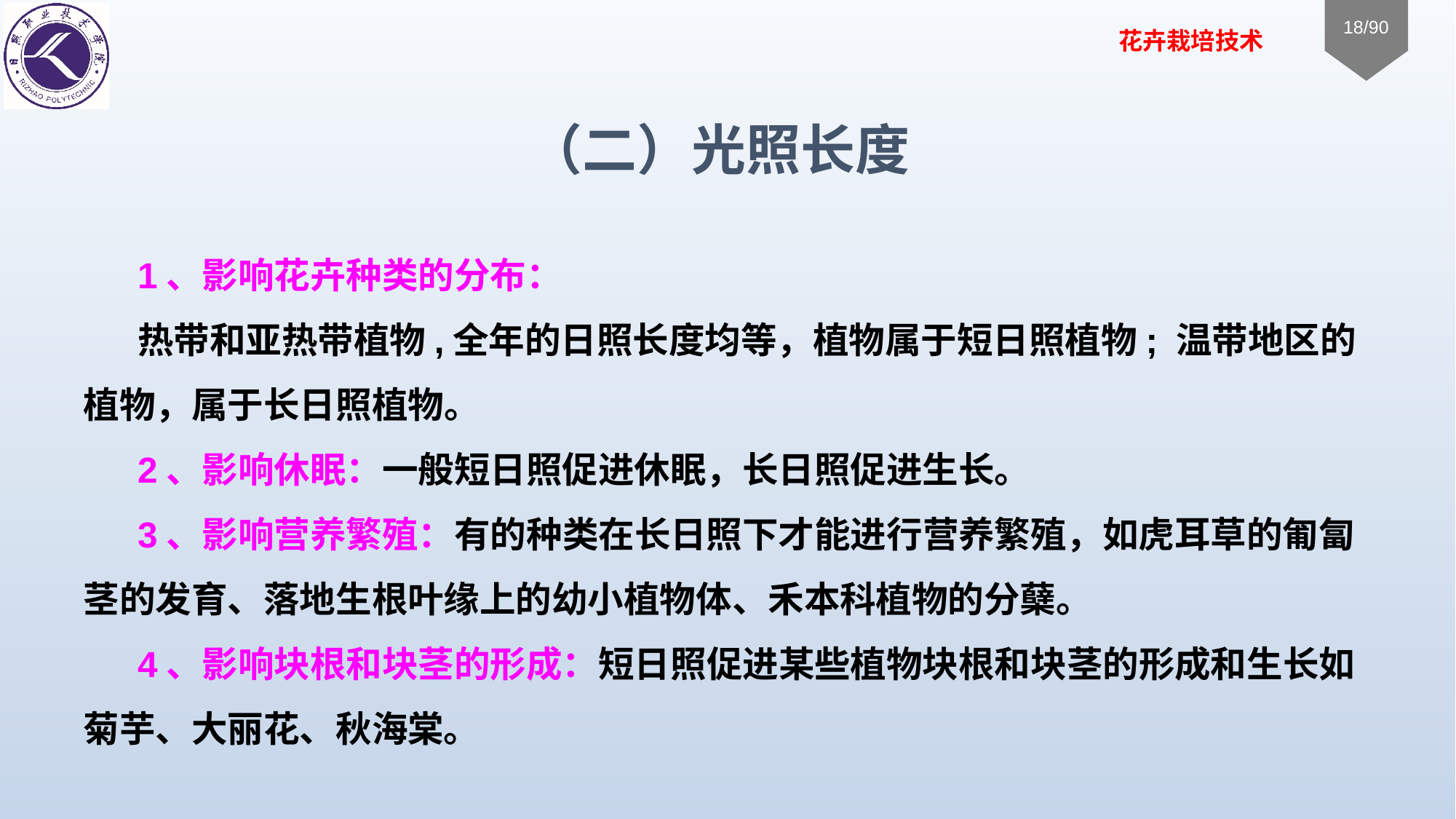

# （二）光照长度
1、影响花卉种类的分布：
热带和亚热带植物,全年的日照长度均等，植物属于短日照植物; 温带地区的植物，属于长日照植物。
2、影响休眠：一般短日照促进休眠，长日照促进生长。
3、影响营养繁殖：有的种类在长日照下才能进行营养繁殖，如虎耳草的匍匐茎的发育、落地生根叶缘上的幼小植物体、禾本科植物的分蘖。
4、影响块根和块茎的形成：短日照促进某些植物块根和块茎的形成和生长如菊芋、大丽花、秋海棠。